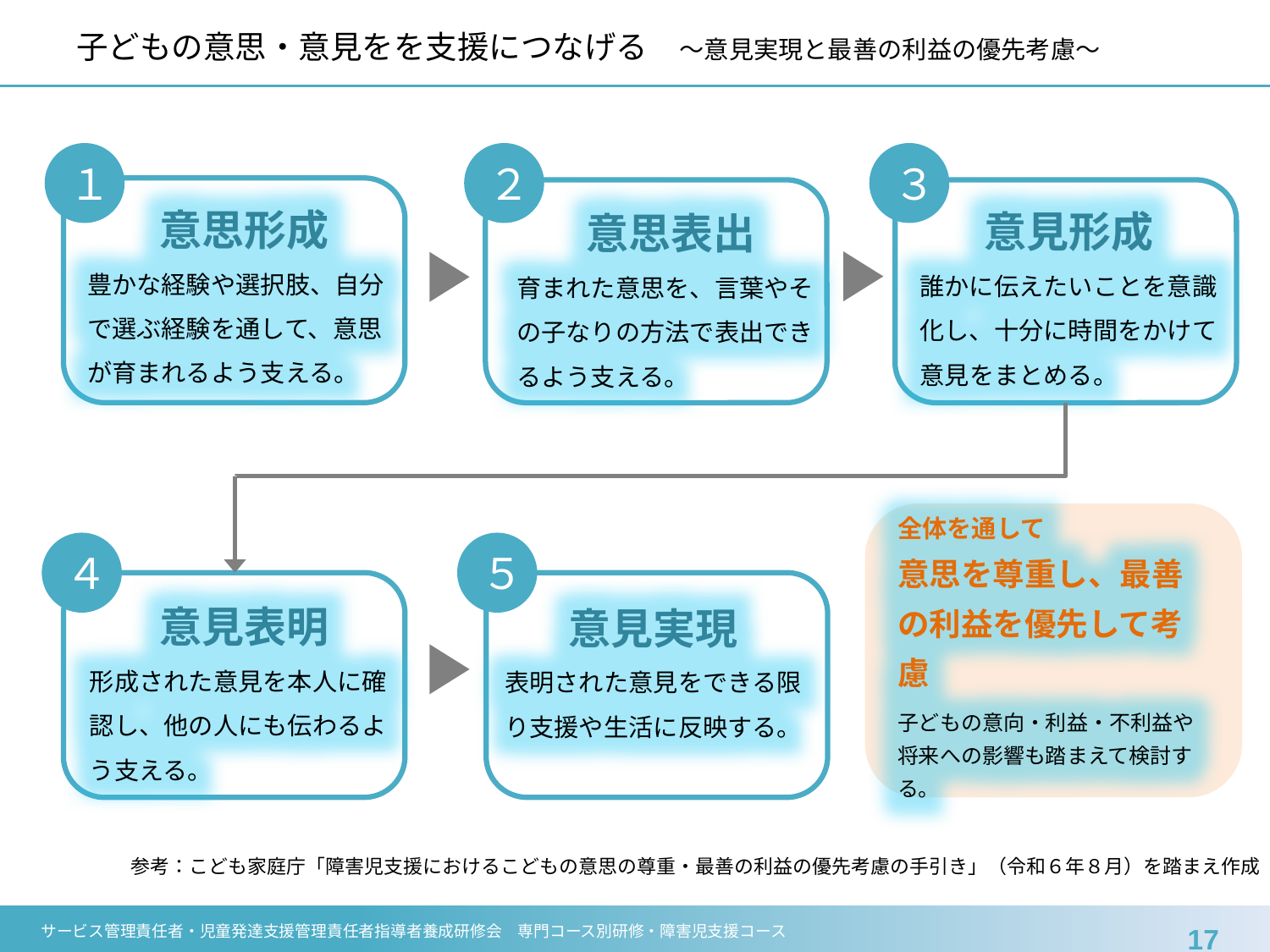

# 子どもの意思・意見をを支援につなげる　〜意見実現と最善の利益の優先考慮〜
１
２
３
意見形成
誰かに伝えたいことを意識化し、十分に時間をかけて意見をまとめる。
意思表出
育まれた意思を、言葉やその子なりの方法で表出できるよう支える。

意思形成
豊かな経験や選択肢、自分で選ぶ経験を通して、意思が育まれるよう支える。

全体を通して
意思を尊重し、最善の利益を優先して考慮

子どもの意向・利益・不利益や将来への影響も踏まえて検討する。
４
５
意見実現
表明された意見をできる限り支援や生活に反映する。
意見表明
形成された意見を本人に確認し、他の人にも伝わるよう支える。
ｃ

参考：こども家庭庁「障害児支援におけるこどもの意思の尊重・最善の利益の優先考慮の手引き」（令和６年８月）を踏まえ作成